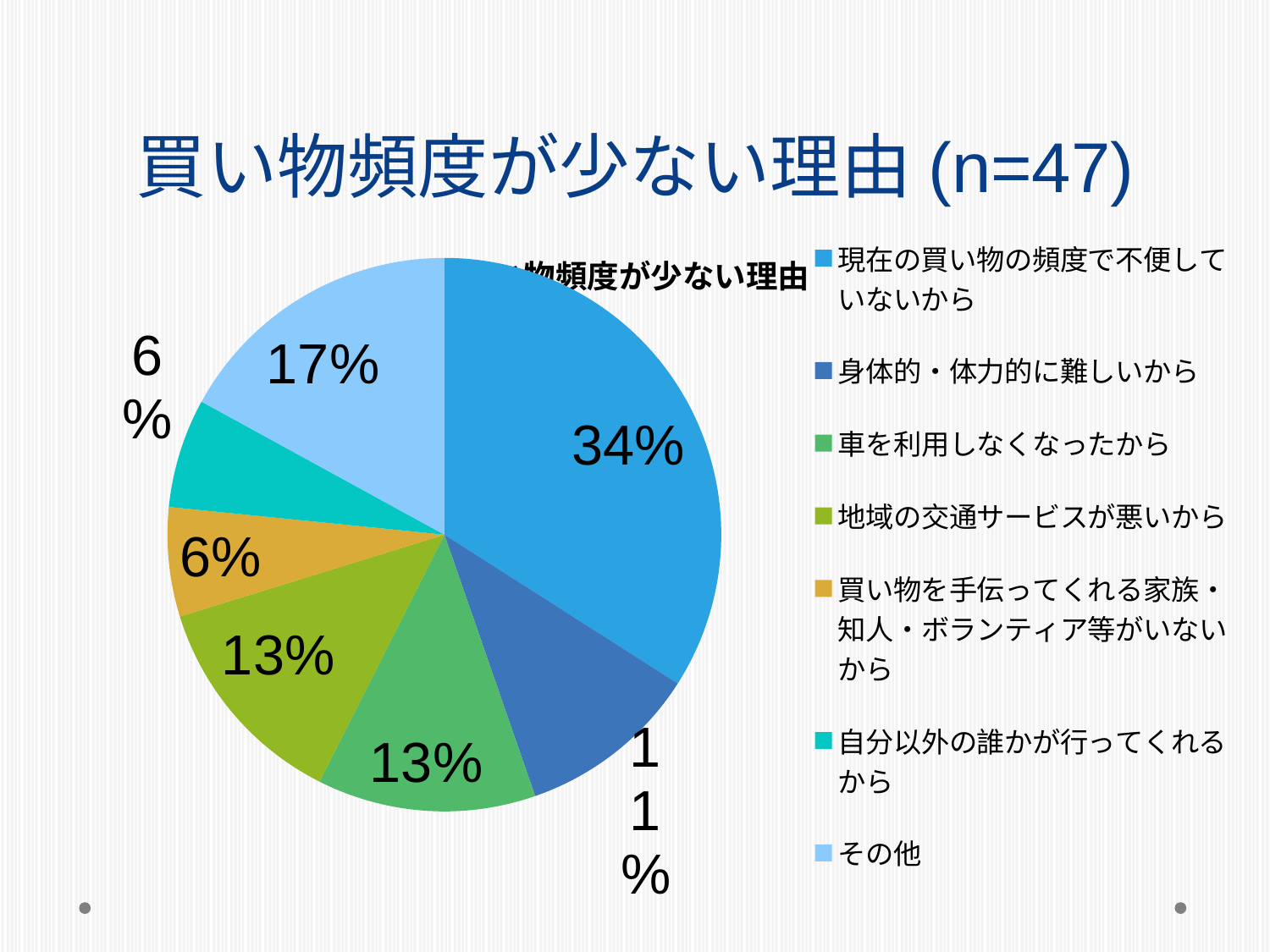

# 買い物頻度が少ない理由(n=47)

### Chart

| Category |  |
|---|---|
| 現在の買い物の頻度で不便していないから | 16.0 |
| 身体的・体力的に難しいから | 5.0 |
| 車を利用しなくなったから | 6.0 |
| 地域の交通サービスが悪いから | 6.0 |
| 買い物を手伝ってくれる家族・知人・ボランティア等がいないから | 3.0 |
| 自分以外の誰かが行ってくれるから | 3.0 |
| その他 | 8.0 |

### Chart: 買い物頻度が少ない理由

| Category |
|---|